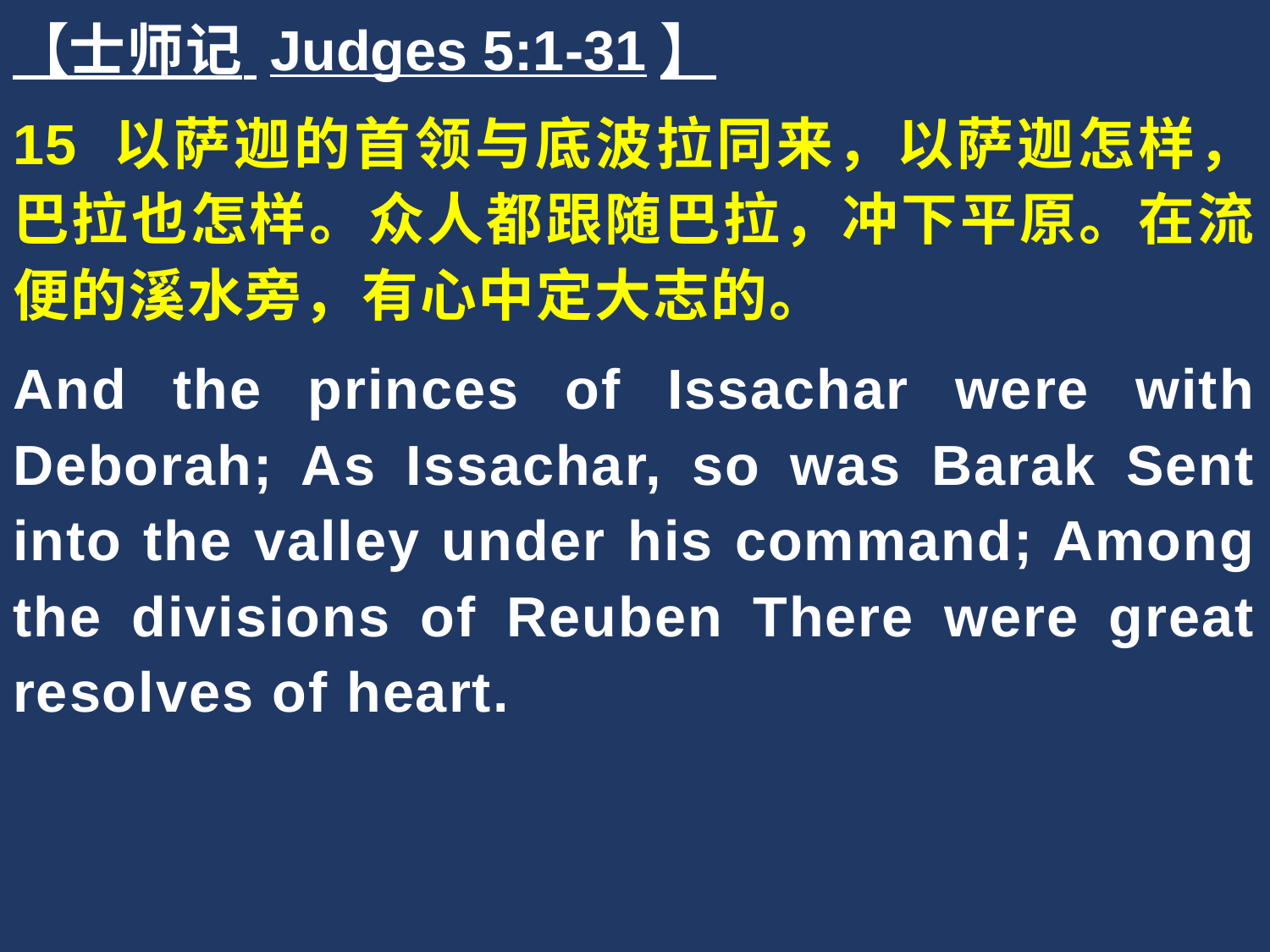

【士师记 Judges 5:1-31】
15 以萨迦的首领与底波拉同来，以萨迦怎样，巴拉也怎样。众人都跟随巴拉，冲下平原。在流便的溪水旁，有心中定大志的。
And the princes of Issachar were with Deborah; As Issachar, so was Barak Sent into the valley under his command; Among the divisions of Reuben There were great resolves of heart.